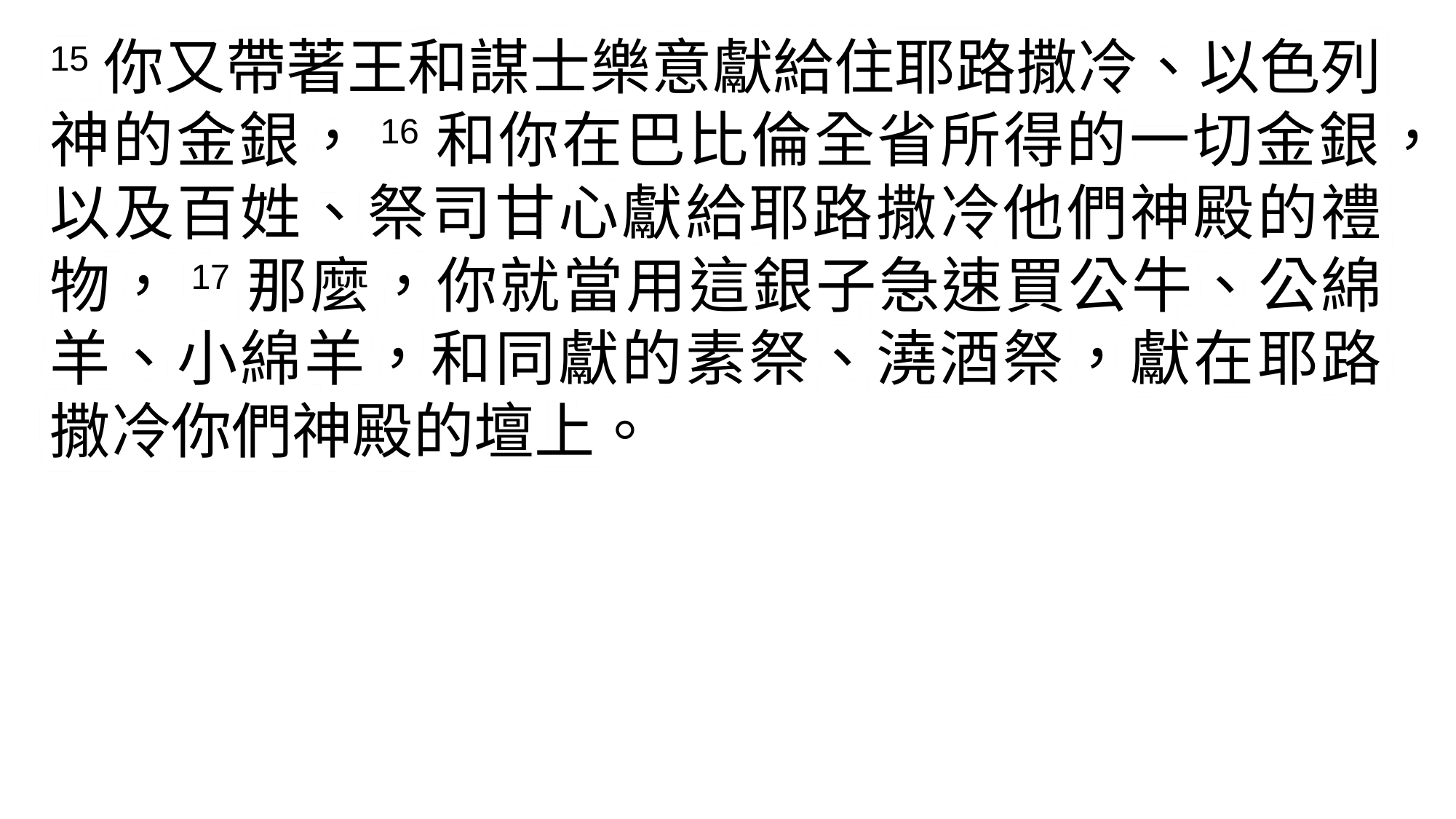

15你又帶著王和謀士樂意獻給住耶路撒冷、以色列神的金銀，16和你在巴比倫全省所得的一切金銀，以及百姓、祭司甘心獻給耶路撒冷他們神殿的禮物，17那麼，你就當用這銀子急速買公牛、公綿羊、小綿羊，和同獻的素祭、澆酒祭，獻在耶路撒冷你們神殿的壇上。